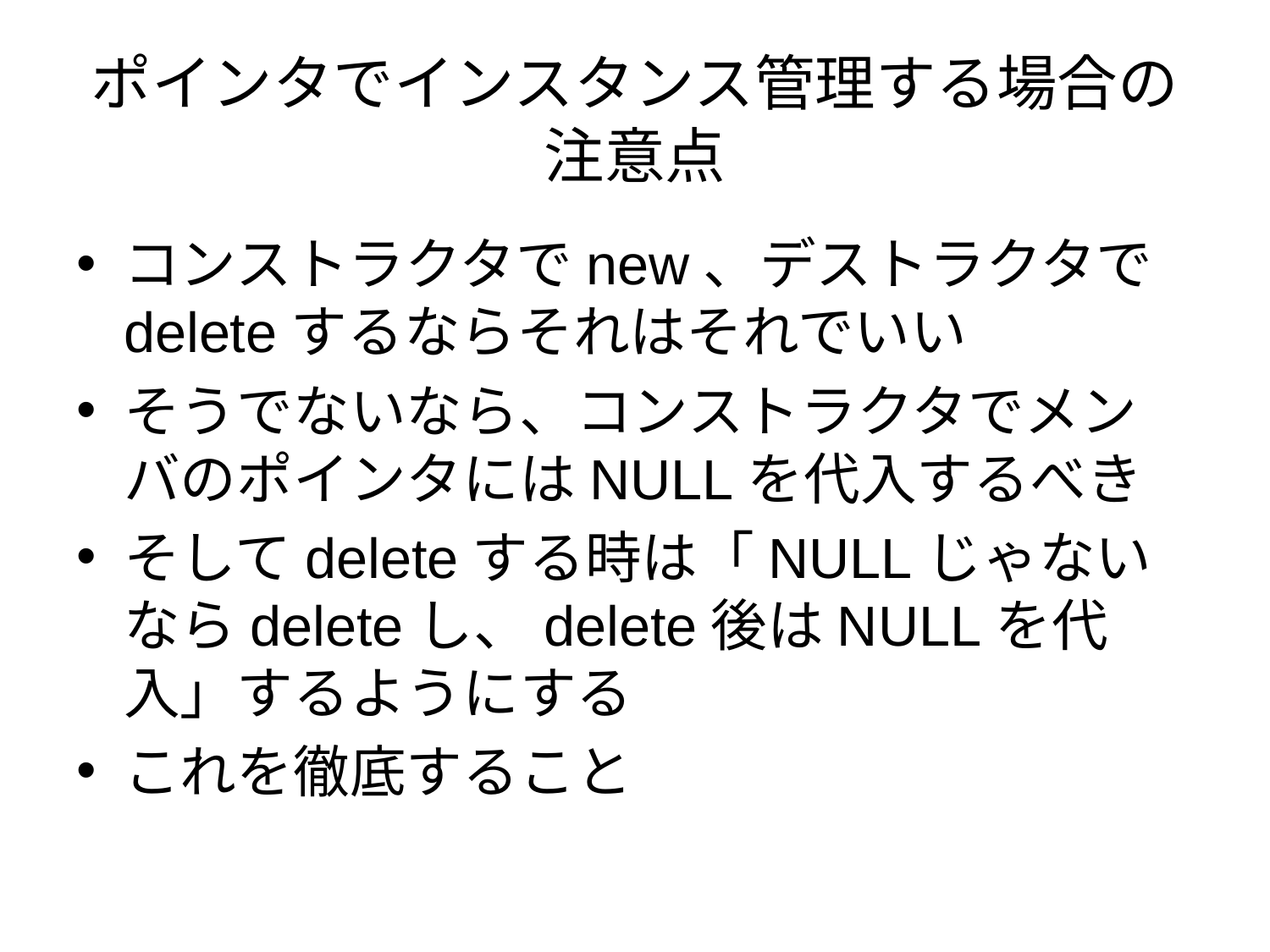

# ポインタでインスタンス管理する場合の注意点
コンストラクタでnew、デストラクタでdeleteするならそれはそれでいい
そうでないなら、コンストラクタでメンバのポインタにはNULLを代入するべき
そしてdeleteする時は「NULLじゃないならdeleteし、delete後はNULLを代入」するようにする
これを徹底すること